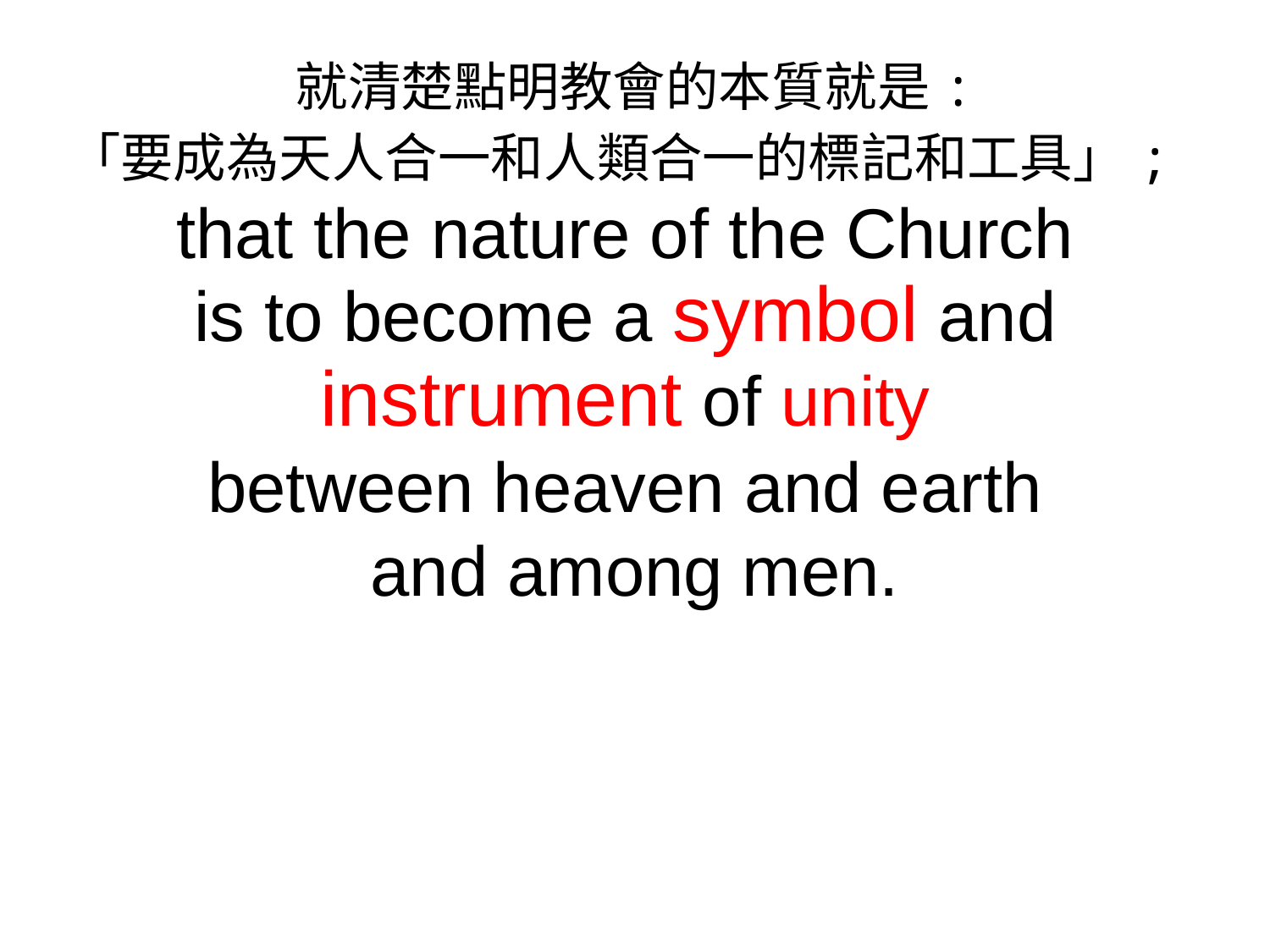

就清楚點明教會的本質就是:
「要成為天人合一和人類合一的標記和工具」;
that the nature of the Church
is to become a symbol and
instrument of unity
between heaven and earth
and among men.